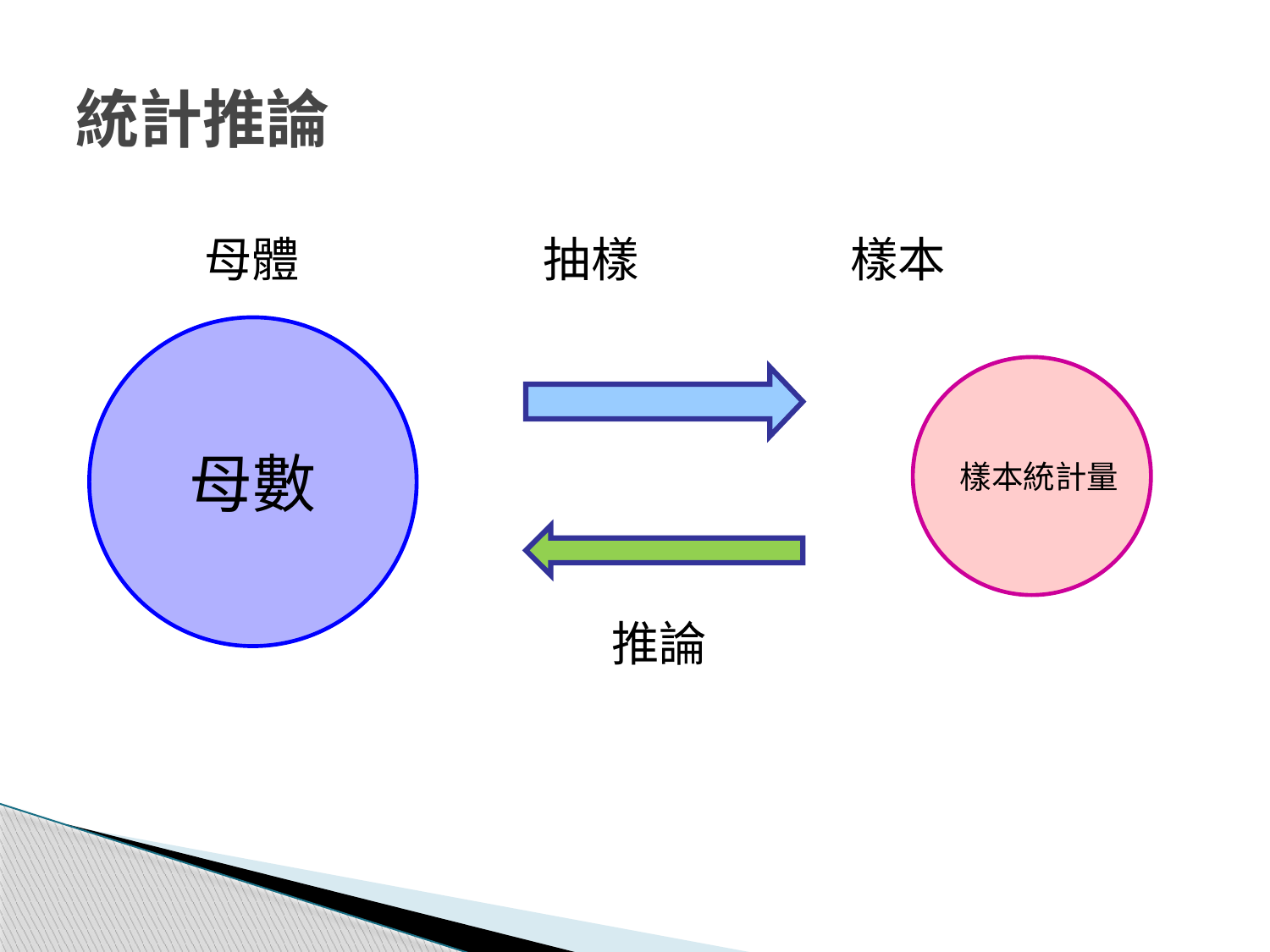

# 統計推論

 　　母體              　　抽樣                    樣本

　　　　　　　　　　　推論
母數
樣本統計量